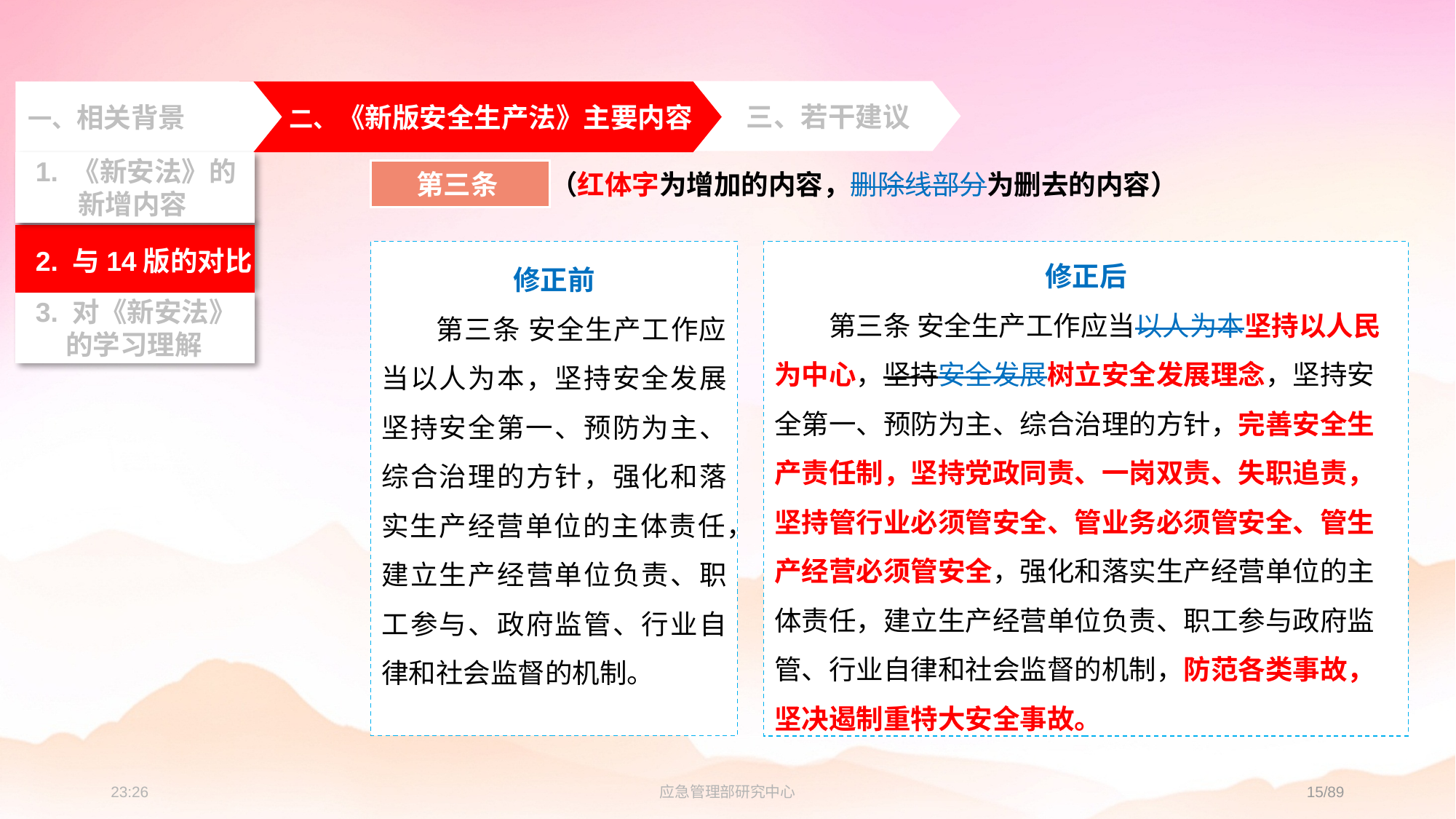

三、若干建议
一、相关背景
     二、《新版安全生产法》主要内容
 2. 与14版的对比
 3. 对《新安法》
     的学习理解
 1. 《新安法》的
       新增内容
第三条
（红体字为增加的内容，删除线部分为删去的内容）
修正前
第三条 安全生产工作应当以人为本，坚持安全发展坚持安全第一、预防为主、综合治理的方针，强化和落实生产经营单位的主体责任，建立生产经营单位负责、职工参与、政府监管、行业自律和社会监督的机制。
修正后
第三条 安全生产工作应当以人为本坚持以人民为中心，坚持安全发展树立安全发展理念，坚持安全第一、预防为主、综合治理的方针，完善安全生产责任制，坚持党政同责、一岗双责、失职追责，坚持管行业必须管安全、管业务必须管安全、管生产经营必须管安全，强化和落实生产经营单位的主体责任，建立生产经营单位负责、职工参与政府监管、行业自律和社会监督的机制，防范各类事故，坚决遏制重特大安全事故。
23:26
应急管理部研究中心
15/89